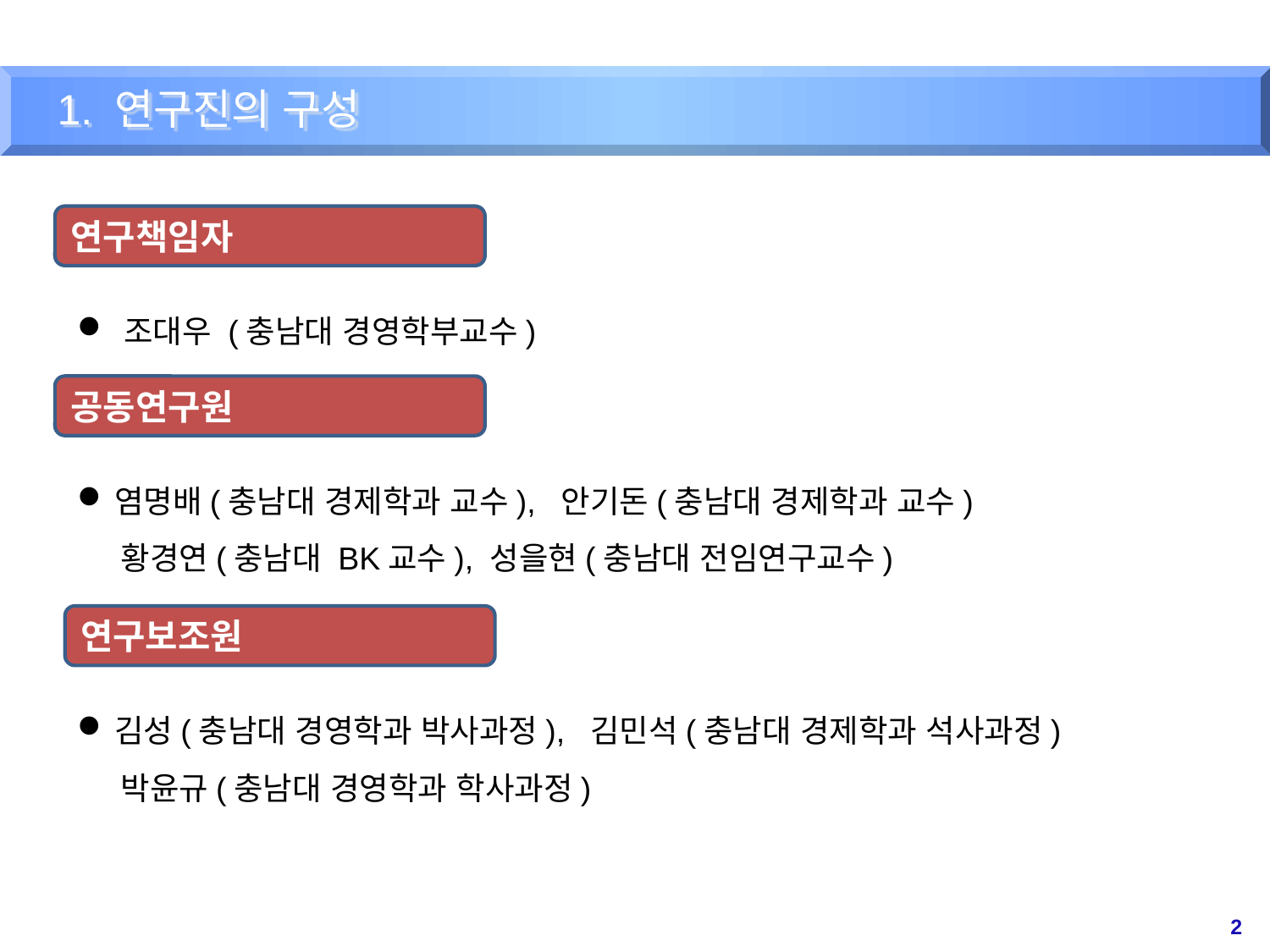

1. 연구진의 구성
연구책임자
 조대우 (충남대 경영학부교수)
공동연구원
염명배(충남대 경제학과 교수),  안기돈(충남대 경제학과 교수)
    황경연(충남대 BK교수), 성을현(충남대 전임연구교수)
연구보조원
김성(충남대 경영학과 박사과정),  김민석(충남대 경제학과 석사과정)
    박윤규(충남대 경영학과 학사과정)
2